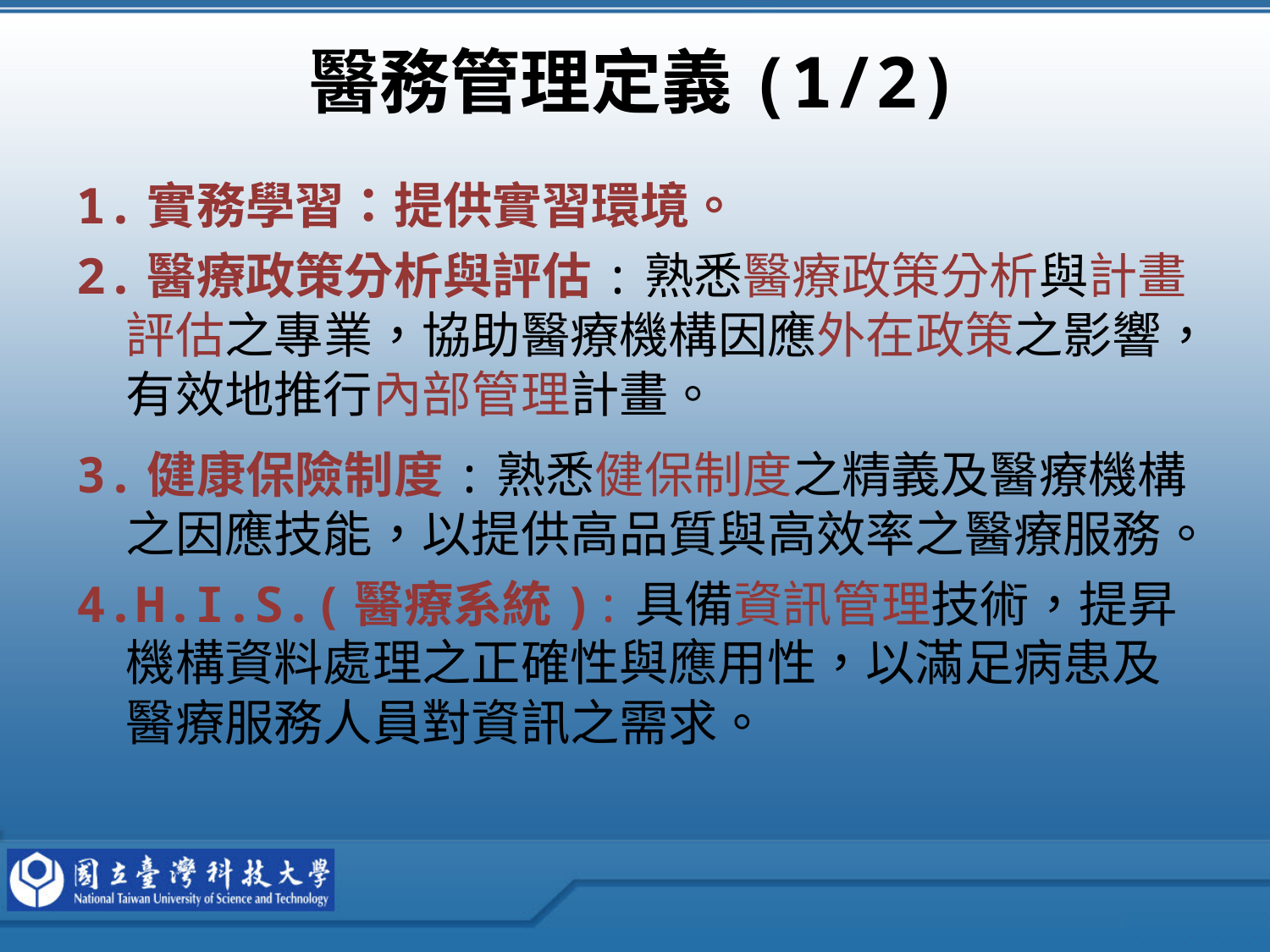

# 醫務管理定義(1/2)
1.實務學習：提供實習環境。
2.醫療政策分析與評估:熟悉醫療政策分析與計畫評估之專業，協助醫療機構因應外在政策之影響，有效地推行內部管理計畫。
3.健康保險制度:熟悉健保制度之精義及醫療機構之因應技能，以提供高品質與高效率之醫療服務。
4.H.I.S.(醫療系統):具備資訊管理技術，提昇機構資料處理之正確性與應用性，以滿足病患及醫療服務人員對資訊之需求。